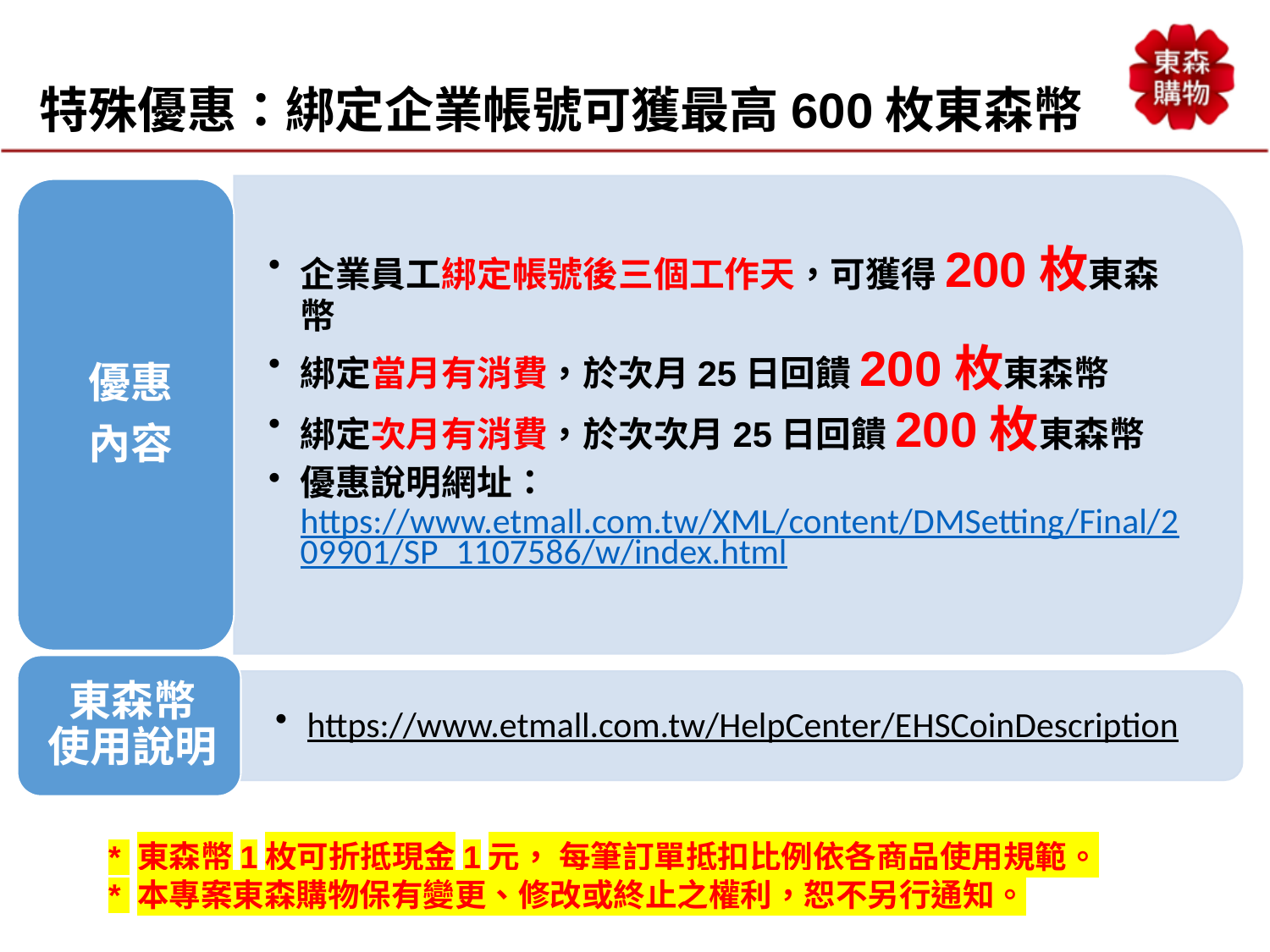

特殊優惠：綁定企業帳號可獲最高600枚東森幣
企業員工綁定帳號後三個工作天，可獲得200枚東森幣
綁定當月有消費，於次月25日回饋200枚東森幣
綁定次月有消費，於次次月25日回饋200枚東森幣
優惠說明網址：https://www.etmall.com.tw/XML/content/DMSetting/Final/209901/SP_1107586/w/index.html

優惠
內容
https://www.etmall.com.tw/HelpCenter/EHSCoinDescription
東森幣
使用說明
* 東森幣1枚可折抵現金1元， 每筆訂單抵扣比例依各商品使用規範。
* 本專案東森購物保有變更、修改或終止之權利，恕不另行通知。